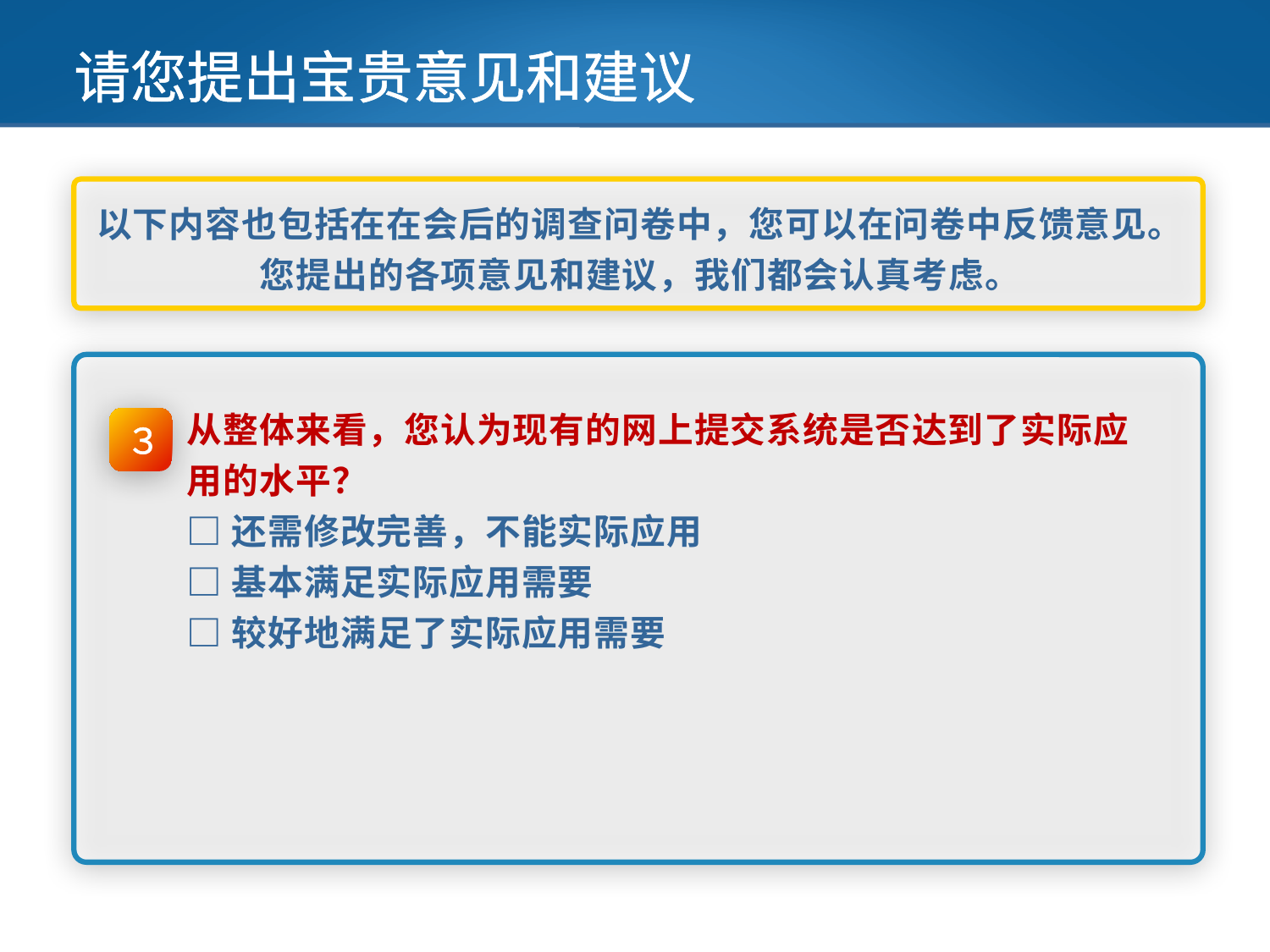

# 请您提出宝贵意见和建议

以下内容也包括在在会后的调查问卷中，您可以在问卷中反馈意见。
您提出的各项意见和建议，我们都会认真考虑。

从整体来看，您认为现有的网上提交系统是否达到了实际应用的水平？
□还需修改完善，不能实际应用
□基本满足实际应用需要
□较好地满足了实际应用需要
３